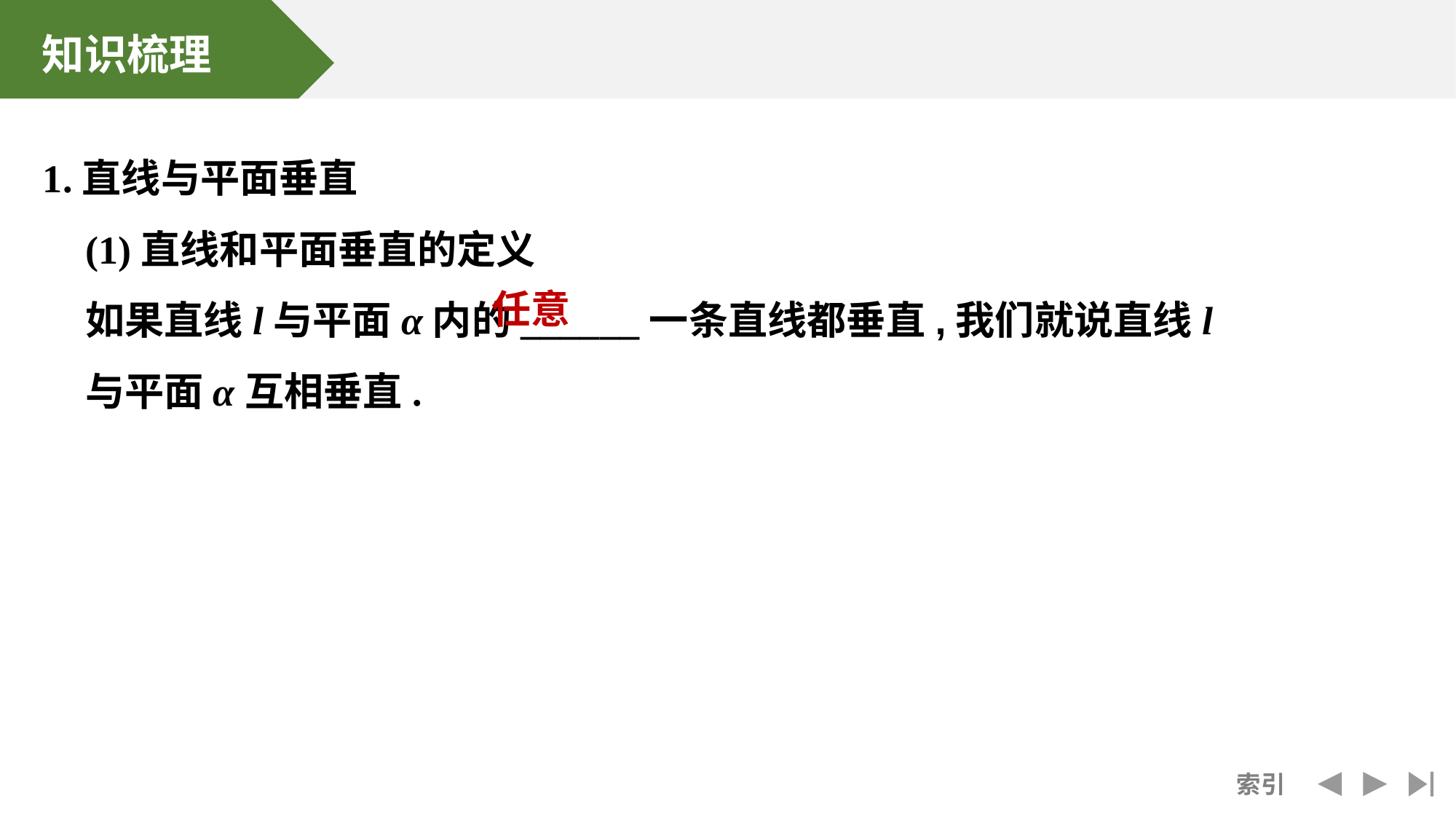

1.直线与平面垂直
	(1)直线和平面垂直的定义
	如果直线l与平面α内的______一条直线都垂直,我们就说直线l与平面α互相垂直.
任意